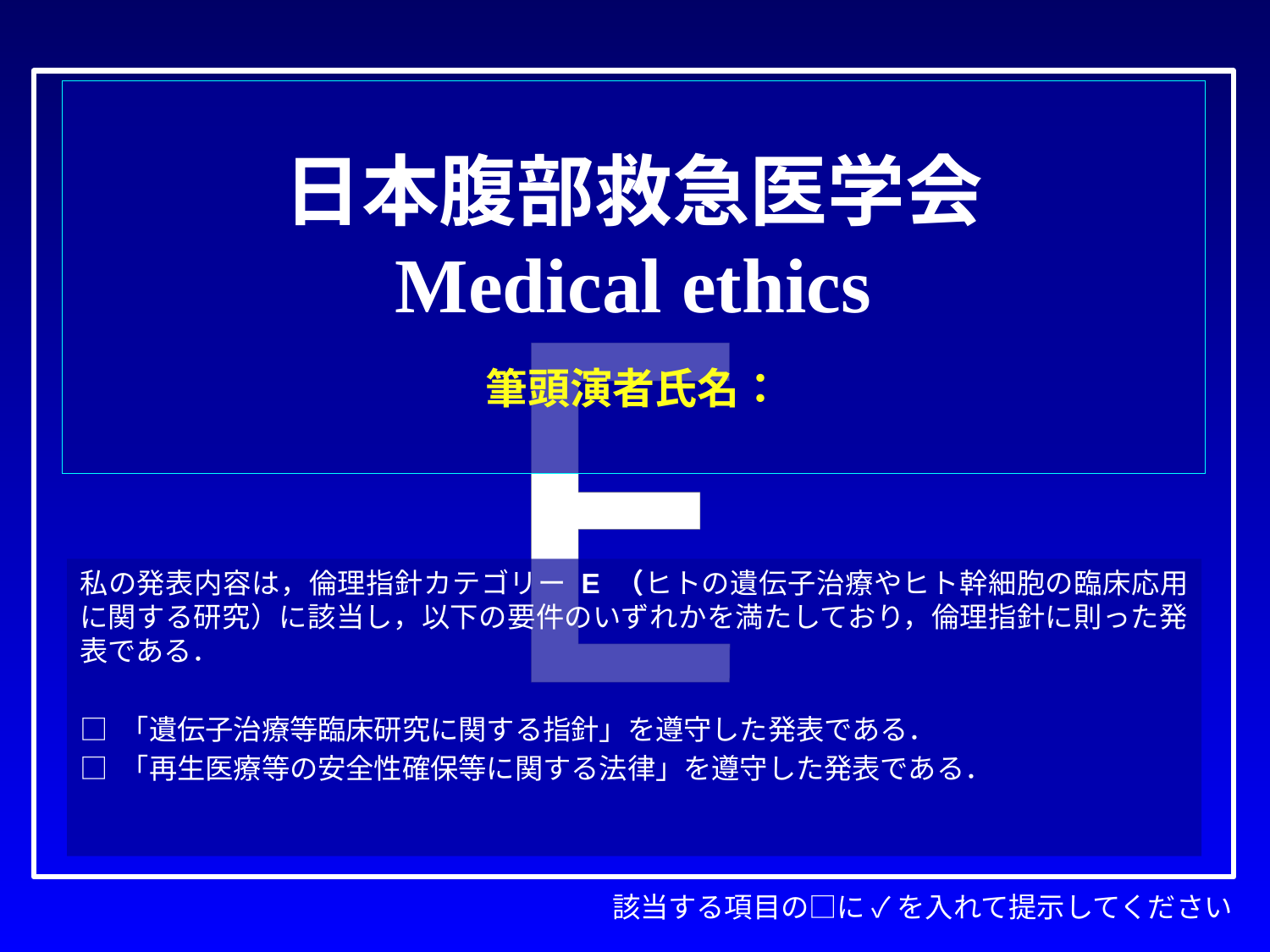

# 日本腹部救急医学会 Medical ethics 　 筆頭演者氏名：
E
私の発表内容は，倫理指針カテゴリー E （ヒトの遺伝子治療やヒト幹細胞の臨床応用に関する研究）に該当し，以下の要件のいずれかを満たしており，倫理指針に則った発表である．

□ 「遺伝子治療等臨床研究に関する指針」を遵守した発表である．
□ 「再生医療等の安全性確保等に関する法律」を遵守した発表である．
該当する項目の□に ✓ を入れて提示してください